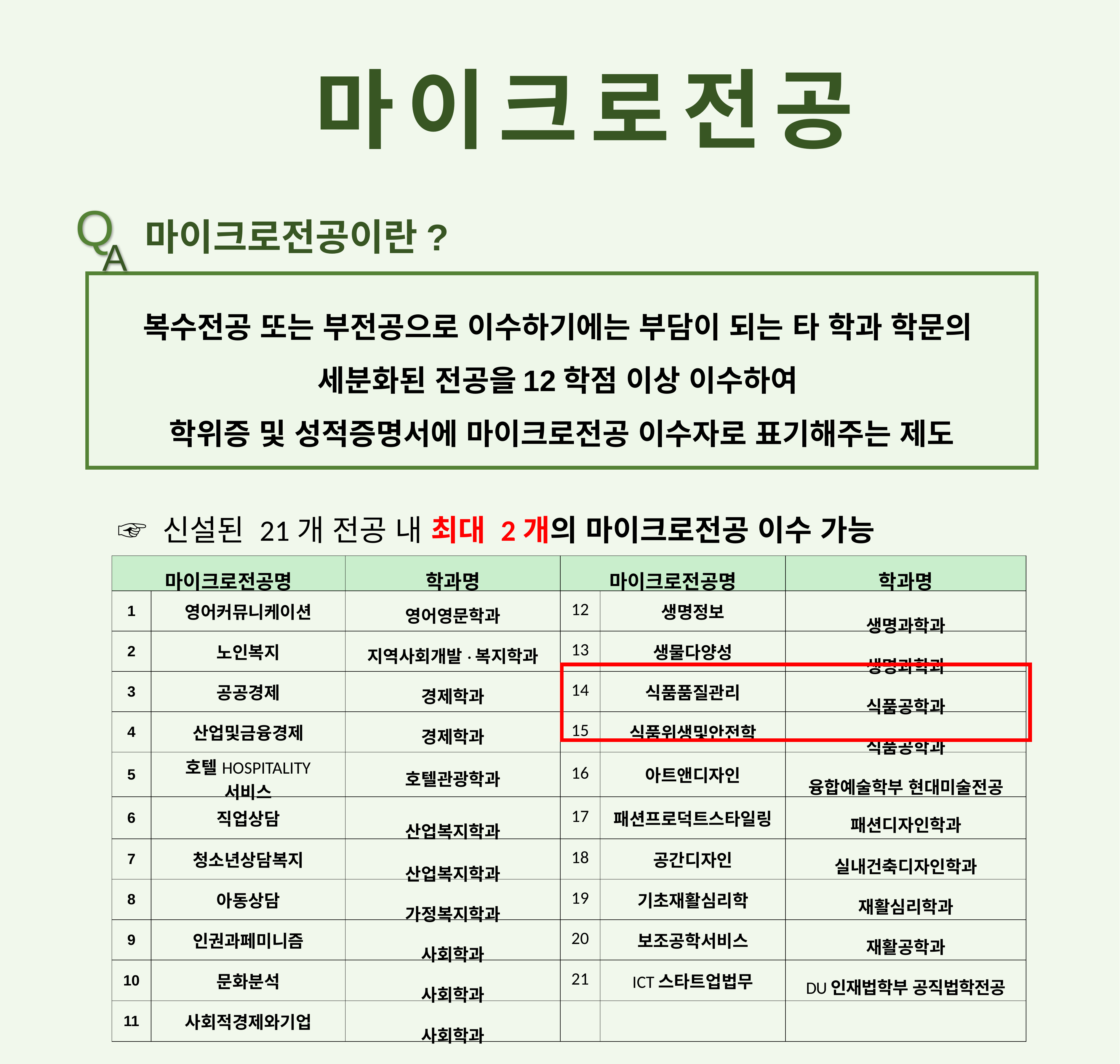

마이크로전공
Q
A
마이크로전공이란?
복수전공 또는 부전공으로 이수하기에는 부담이 되는 타 학과 학문의
세분화된 전공을 12학점 이상 이수하여
학위증 및 성적증명서에 마이크로전공 이수자로 표기해주는 제도

☞ 신설된 21개 전공 내 최대 2개의 마이크로전공 이수 가능
| 마이크로전공명 |  | 학과명 | 마이크로전공명 |  | 학과명 |
| --- | --- | --- | --- | --- | --- |
| 1 | 영어커뮤니케이션 | 영어영문학과 | 12 | 생명정보 | 생명과학과 |
| 2 | 노인복지 | 지역사회개발·복지학과 | 13 | 생물다양성 | 생명과학과 |
| 3 | 공공경제 | 경제학과 | 14 | 식품품질관리 | 식품공학과 |
| 4 | 산업및금융경제 | 경제학과 | 15 | 식품위생및안전학 | 식품공학과 |
| 5 | 호텔HOSPITALITY 서비스 | 호텔관광학과 | 16 | 아트앤디자인 | 융합예술학부 현대미술전공 |
| 6 | 직업상담 | 산업복지학과 | 17 | 패션프로덕트스타일링 | 패션디자인학과 |
| 7 | 청소년상담복지 | 산업복지학과 | 18 | 공간디자인 | 실내건축디자인학과 |
| 8 | 아동상담 | 가정복지학과 | 19 | 기초재활심리학 | 재활심리학과 |
| 9 | 인권과페미니즘 | 사회학과 | 20 | 보조공학서비스 | 재활공학과 |
| 10 | 문화분석 | 사회학과 | 21 | ICT스타트업법무 | DU인재법학부 공직법학전공 |
| 11 | 사회적경제와기업 | 사회학과 |  |  |  |